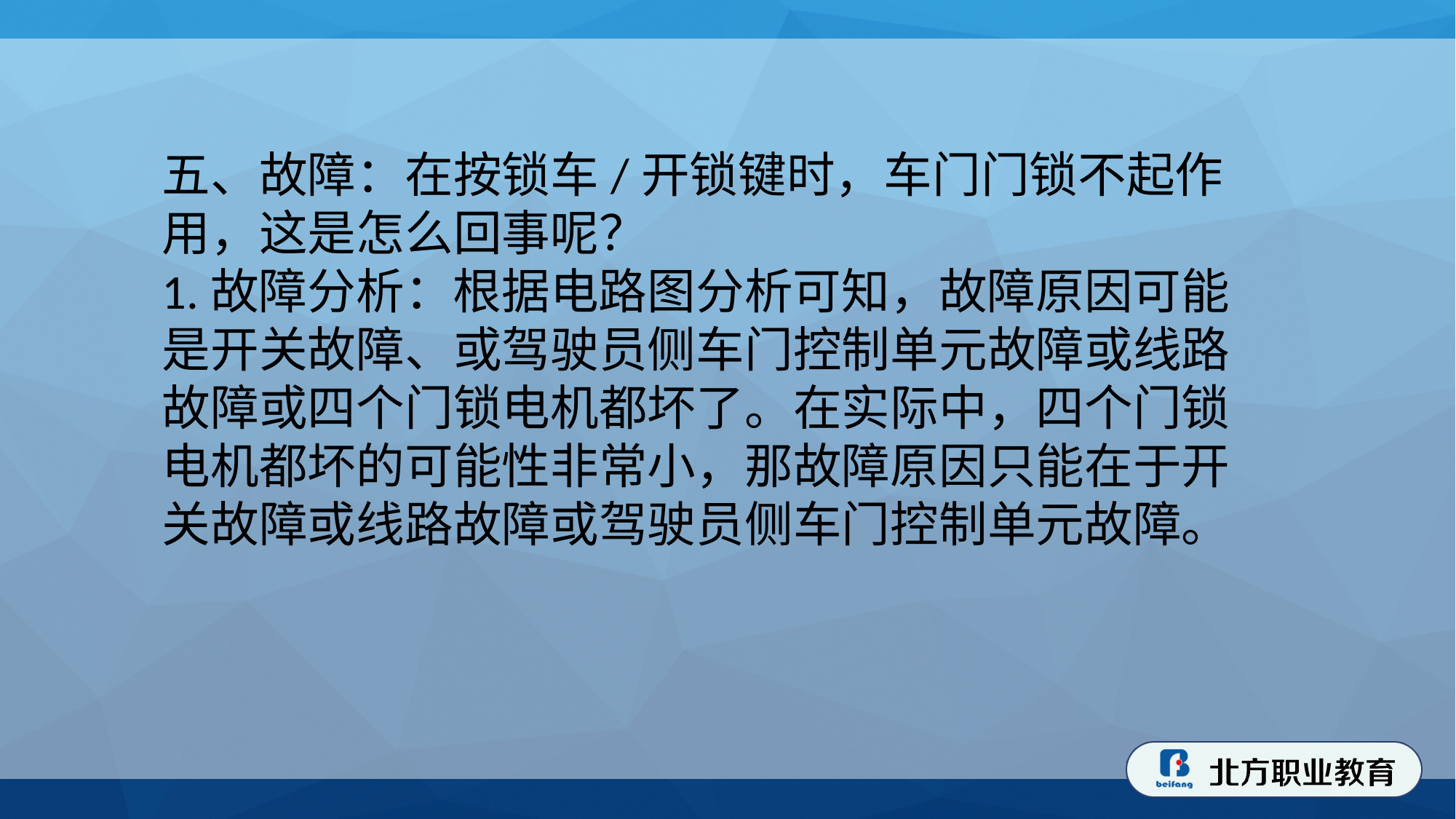

五、故障：在按锁车/开锁键时，车门门锁不起作用，这是怎么回事呢？
1.故障分析：根据电路图分析可知，故障原因可能是开关故障、或驾驶员侧车门控制单元故障或线路故障或四个门锁电机都坏了。在实际中，四个门锁电机都坏的可能性非常小，那故障原因只能在于开关故障或线路故障或驾驶员侧车门控制单元故障。